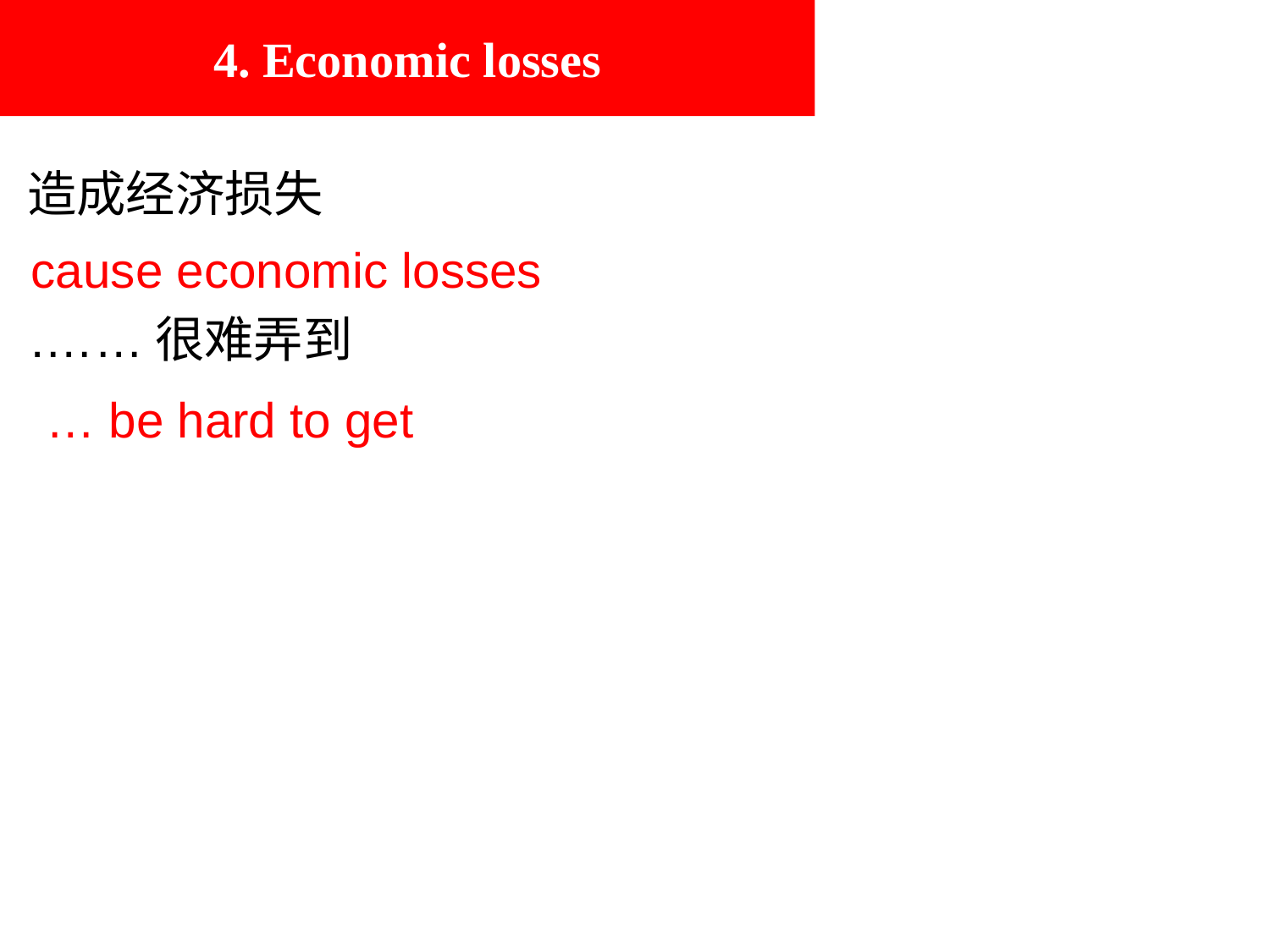

4. Economic losses
造成经济损失
cause economic losses
.……很难弄到
… be hard to get